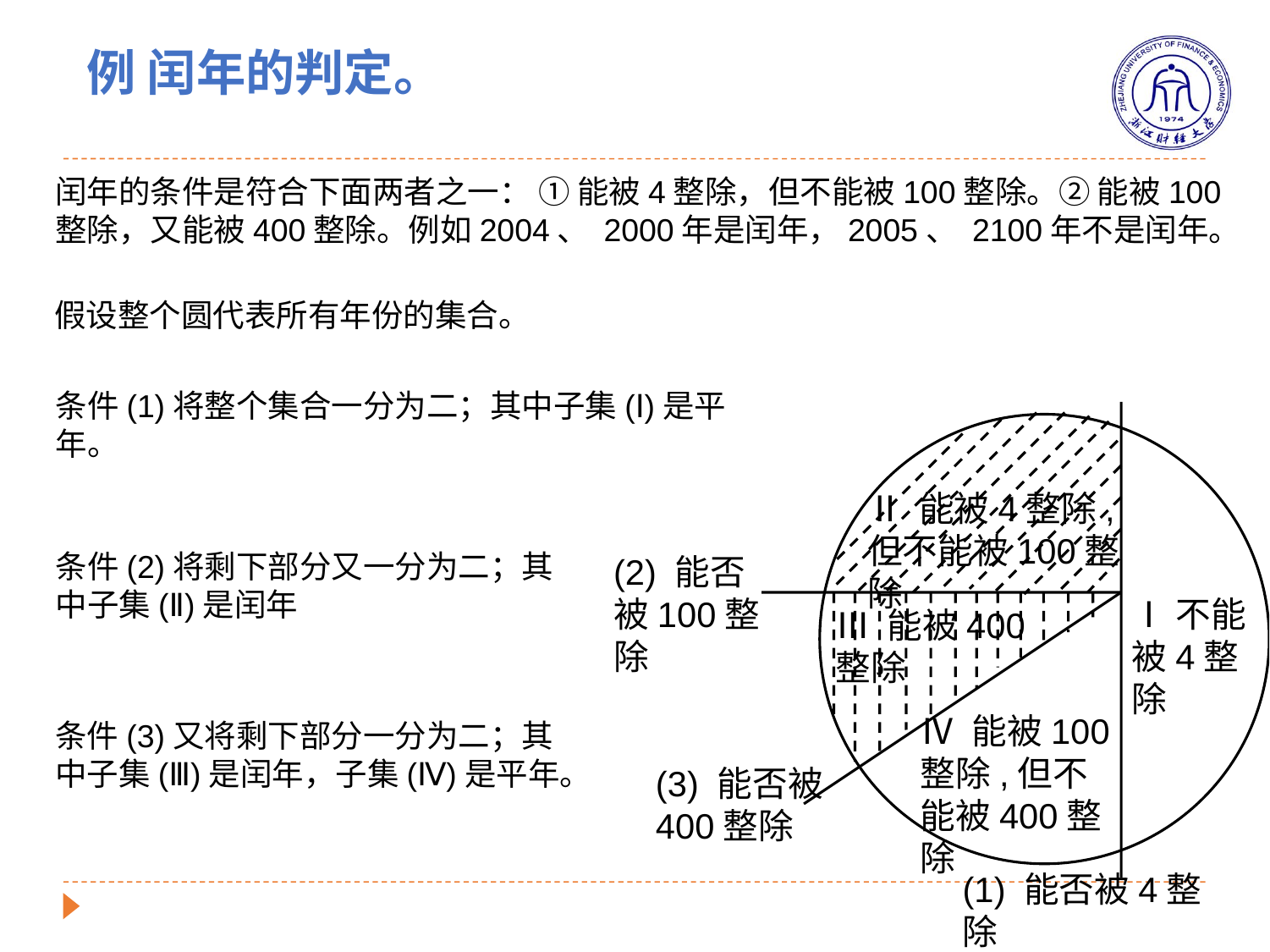

例 闰年的判定。
闰年的条件是符合下面两者之一： ① 能被4整除，但不能被100整除。② 能被100整除，又能被400整除。例如2004、 2000年是闰年，2005、 2100年不是闰年。
假设整个圆代表所有年份的集合。
条件(1)将整个集合一分为二；其中子集(Ⅰ)是平年。

Ⅱ 能被4整除,但不能被100整除
条件(2)将剩下部分又一分为二；其中子集(Ⅱ)是闰年
(2) 能否被100整除

Ⅰ不能被4整除
Ⅲ 能被400整除
条件(3)又将剩下部分一分为二；其中子集(Ⅲ)是闰年，子集(Ⅳ)是平年。
Ⅳ 能被100整除,但不能被400整除
(3) 能否被400整除
(1) 能否被4整除